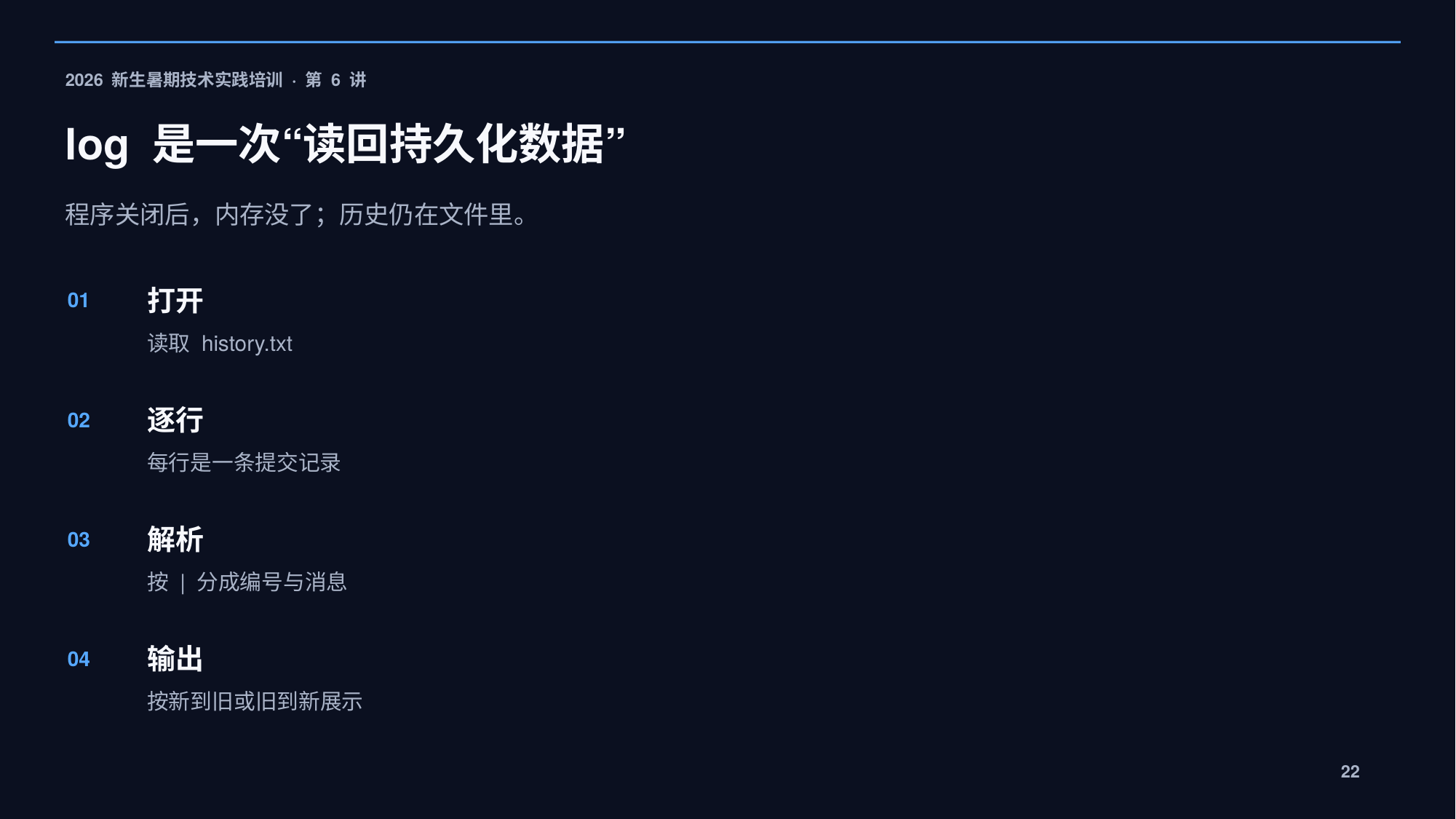

2026 新生暑期技术实践培训 · 第 6 讲
log 是一次“读回持久化数据”
程序关闭后，内存没了；历史仍在文件里。
打开
01
读取 history.txt
逐行
02
每行是一条提交记录
解析
03
按 | 分成编号与消息
输出
04
按新到旧或旧到新展示
22